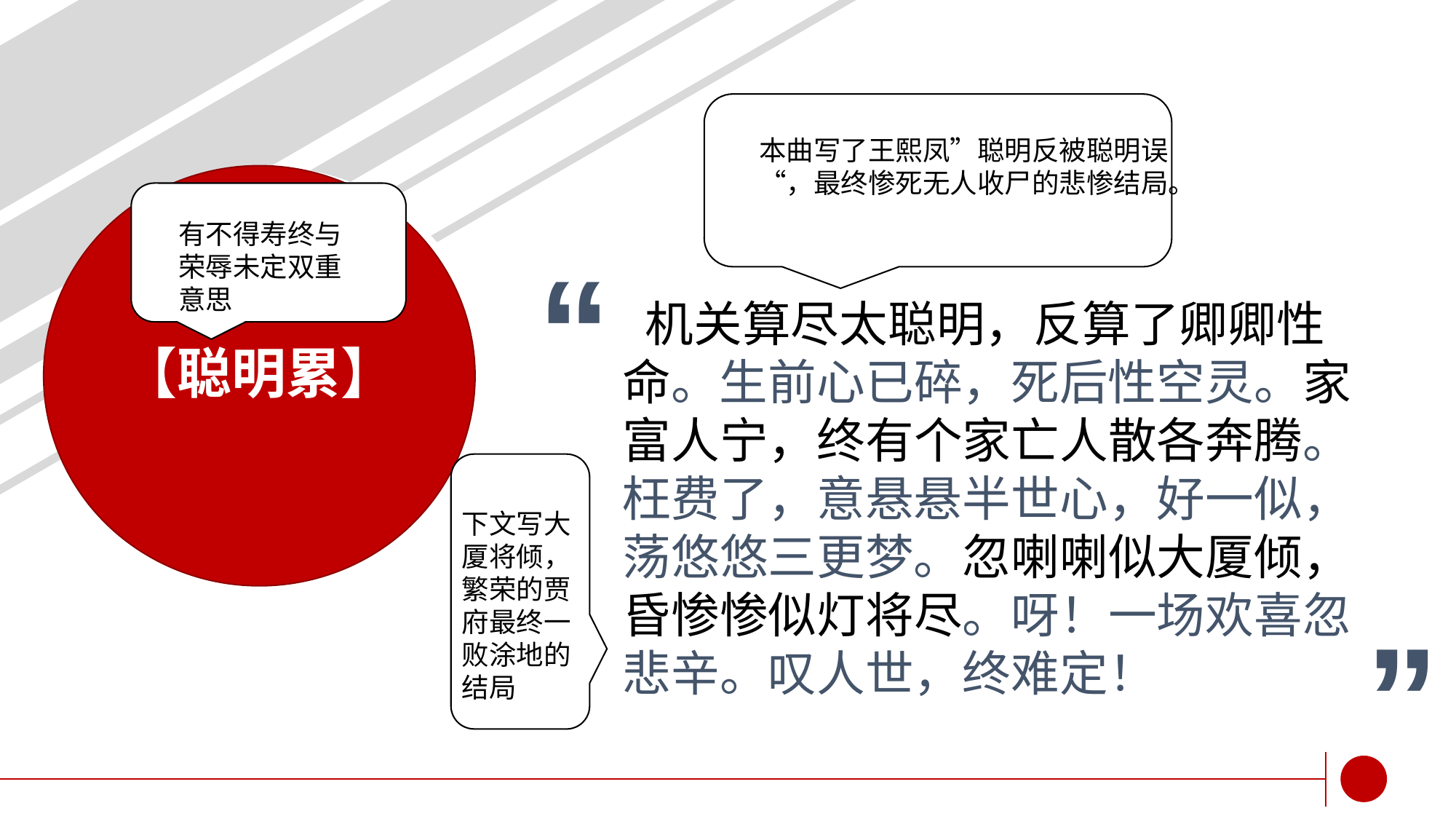

yi
本曲写了王熙凤”聪明反被聪明误“，最终惨死无人收尸的悲惨结局。
【聪明累】
yi
有不得寿终与荣辱未定双重意思
# 机关算尽太聪明，反算了卿卿性命。生前心已碎，死后性空灵。家富人宁，终有个家亡人散各奔腾。枉费了，意悬悬半世心，好一似，荡悠悠三更梦。忽喇喇似大厦倾，昏惨惨似灯将尽。呀！一场欢喜忽悲辛。叹人世，终难定！
下文写大厦将倾，繁荣的贾府最终一败涂地的结局
yi